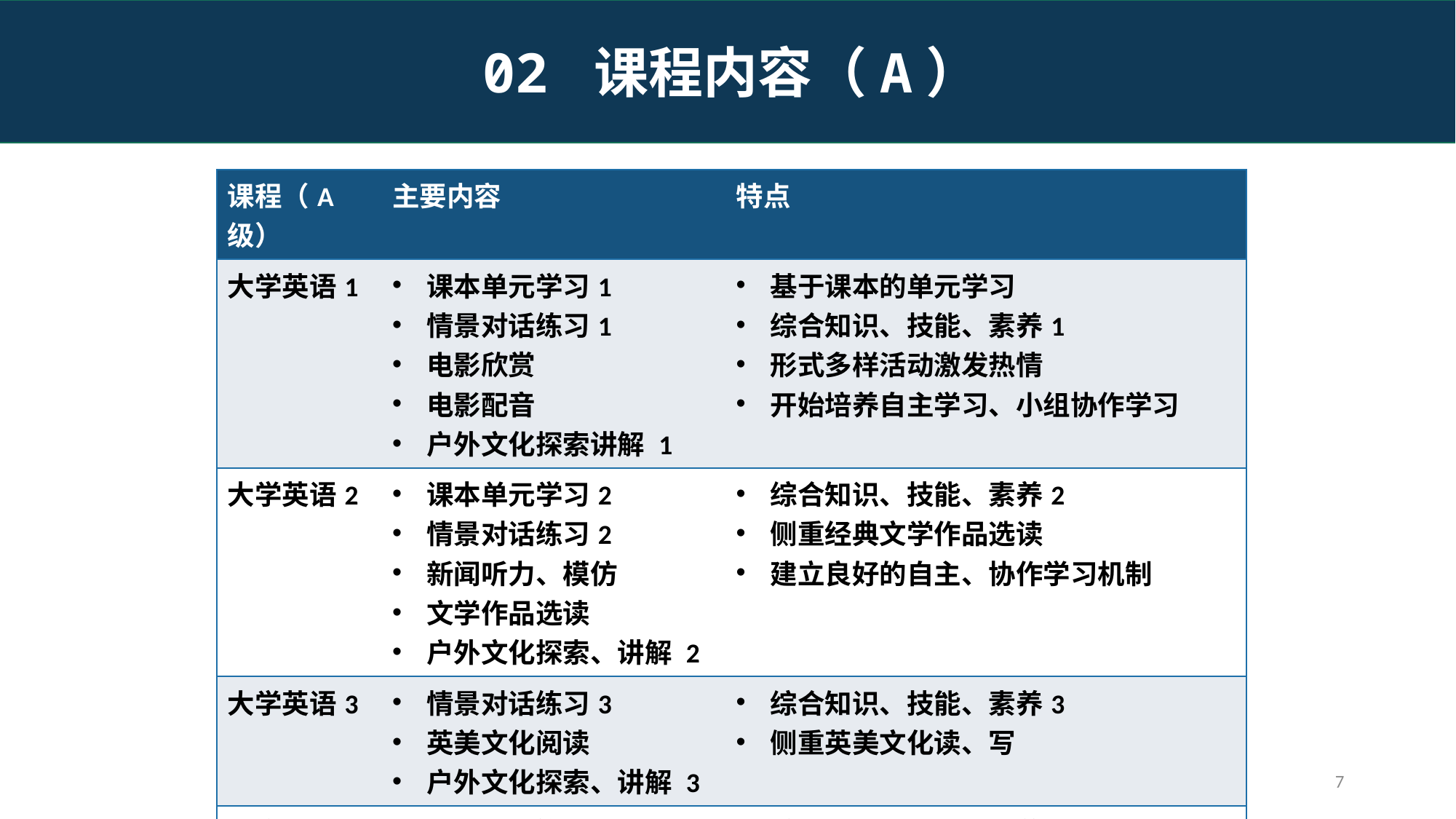

02 课程内容（A）
| 课程（A级） | 主要内容 | 特点 |
| --- | --- | --- |
| 大学英语1 | 课本单元学习1 情景对话练习1 电影欣赏 电影配音 户外文化探索讲解 1 | 基于课本的单元学习 综合知识、技能、素养1 形式多样活动激发热情 开始培养自主学习、小组协作学习 |
| 大学英语2 | 课本单元学习2 情景对话练习2 新闻听力、模仿 文学作品选读 户外文化探索、讲解 2 | 综合知识、技能、素养2 侧重经典文学作品选读 建立良好的自主、协作学习机制 |
| 大学英语3 | 情景对话练习3 英美文化阅读 户外文化探索、讲解 3 | 综合知识、技能、素养3 侧重英美文化读、写 |
| 大学英语4 | 情景对话练习4 英语说中国文化 | 综合知识、技能、素养4 侧重用英语“说”中国文化 |
7